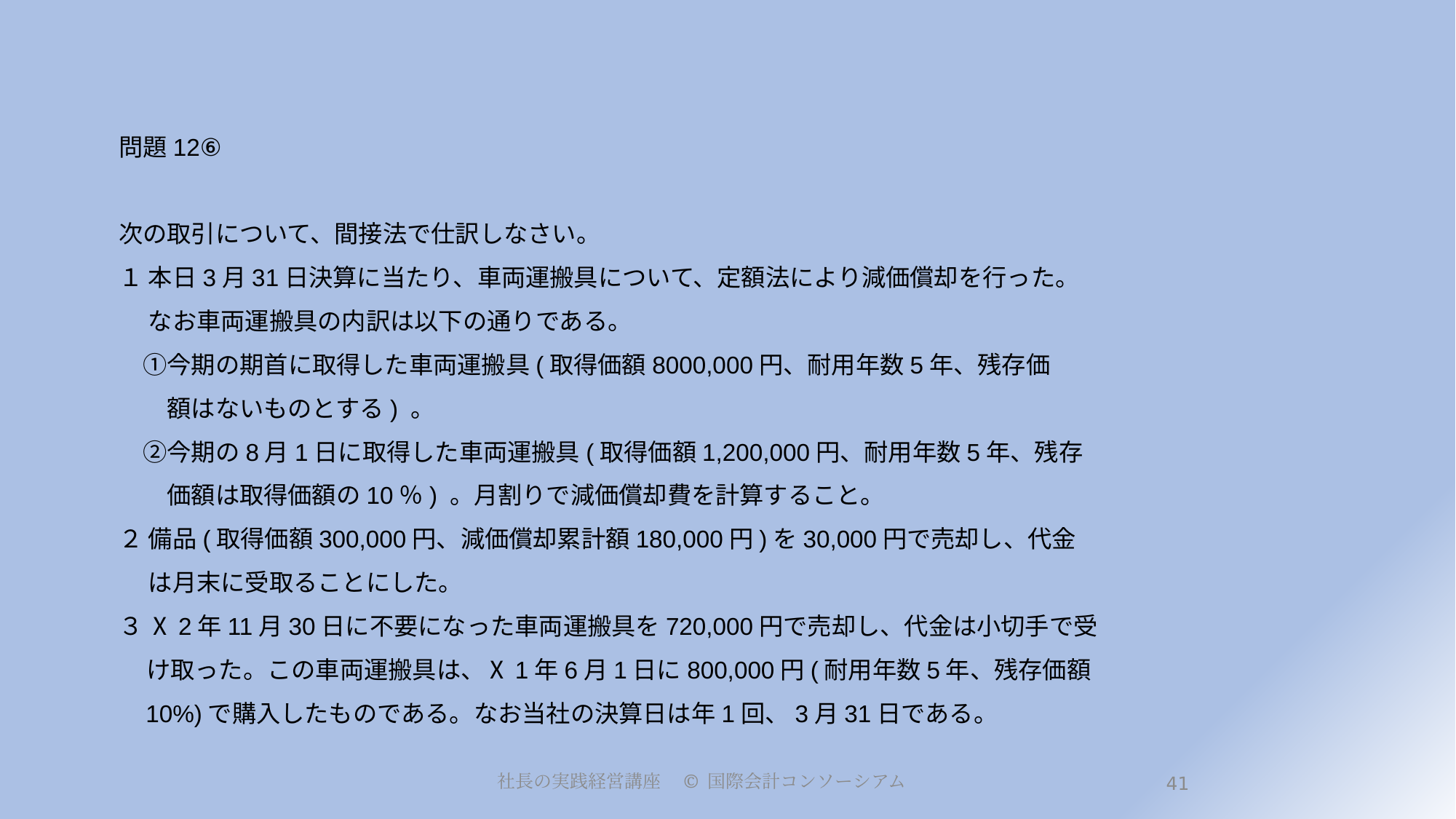

# 問題12⑥
次の取引について、間接法で仕訳しなさい。
１ 本日3月31日決算に当たり、車両運搬具について、定額法により減価償却を行った。
　 なお車両運搬具の内訳は以下の通りである。
　①今期の期首に取得した車両運搬具(取得価額8000,000円、耐用年数5年、残存価
　　額はないものとする) 。
　②今期の8月1日に取得した車両運搬具(取得価額1,200,000円、耐用年数5年、残存
　　価額は取得価額の10％) 。月割りで減価償却費を計算すること。
２ 備品(取得価額300,000円、減価償却累計額180,000円)を30,000円で売却し、代金
　 は月末に受取ることにした。
３ Ⅹ2年11月30日に不要になった車両運搬具を720,000円で売却し、代金は小切手で受
    け取った。この車両運搬具は、Ⅹ1年6月1日に800,000円(耐用年数5年、残存価額
    10%)で購入したものである。なお当社の決算日は年1回、3月31日である。
社長の実践経営講座　© 国際会計コンソーシアム
41